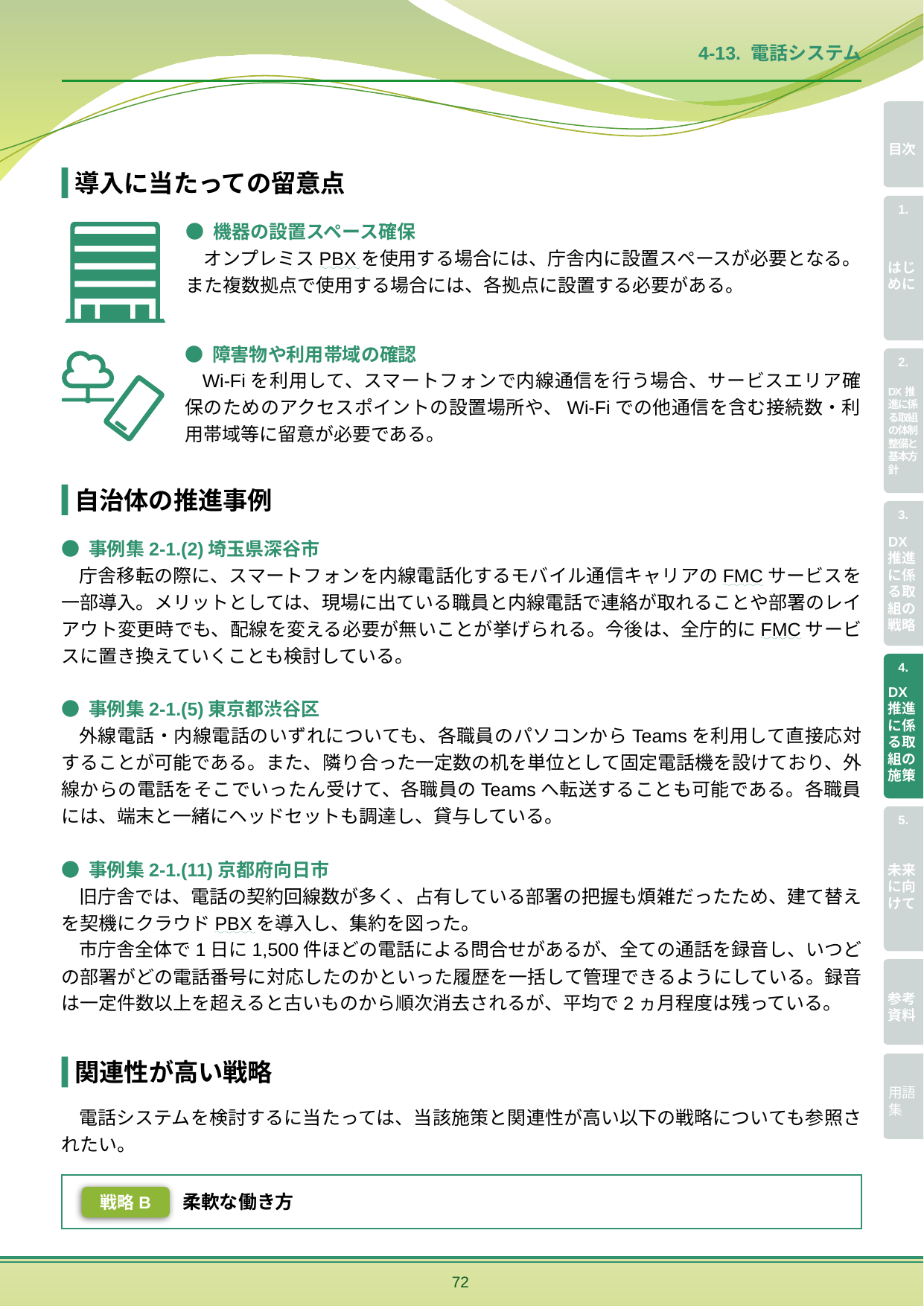

4-13. 電話システム

導入に当たっての留意点
● 機器の設置スペース確保
オンプレミスPBXを使用する場合には、庁舎内に設置スペースが必要となる。また複数拠点で使用する場合には、各拠点に設置する必要がある。

● 障害物や利用帯域の確認
Wi-Fiを利用して、スマートフォンで内線通信を行う場合、サービスエリア確保のためのアクセスポイントの設置場所や、Wi-Fiでの他通信を含む接続数・利用帯域等に留意が必要である。

自治体の推進事例
● 事例集2-1.(2)埼玉県深谷市
庁舎移転の際に、スマートフォンを内線電話化するモバイル通信キャリアのFMCサービスを一部導入。メリットとしては、現場に出ている職員と内線電話で連絡が取れることや部署のレイアウト変更時でも、配線を変える必要が無いことが挙げられる。今後は、全庁的にFMCサービスに置き換えていくことも検討している。

● 事例集2-1.(5)東京都渋谷区
外線電話・内線電話のいずれについても、各職員のパソコンからTeamsを利用して直接応対することが可能である。また、隣り合った一定数の机を単位として固定電話機を設けており、外線からの電話をそこでいったん受けて、各職員のTeamsへ転送することも可能である。各職員には、端末と一緒にヘッドセットも調達し、貸与している。

● 事例集2-1.(11)京都府向日市
旧庁舎では、電話の契約回線数が多く、占有している部署の把握も煩雑だったため、建て替えを契機にクラウドPBXを導入し、集約を図った。
市庁舎全体で1日に1,500件ほどの電話による問合せがあるが、全ての通話を録音し、いつどの部署がどの電話番号に対応したのかといった履歴を一括して管理できるようにしている。録音は一定件数以上を超えると古いものから順次消去されるが、平均で2ヵ月程度は残っている。

関連性が高い戦略
電話システムを検討するに当たっては、当該施策と関連性が高い以下の戦略についても参照されたい。
柔軟な働き方
戦略B
72